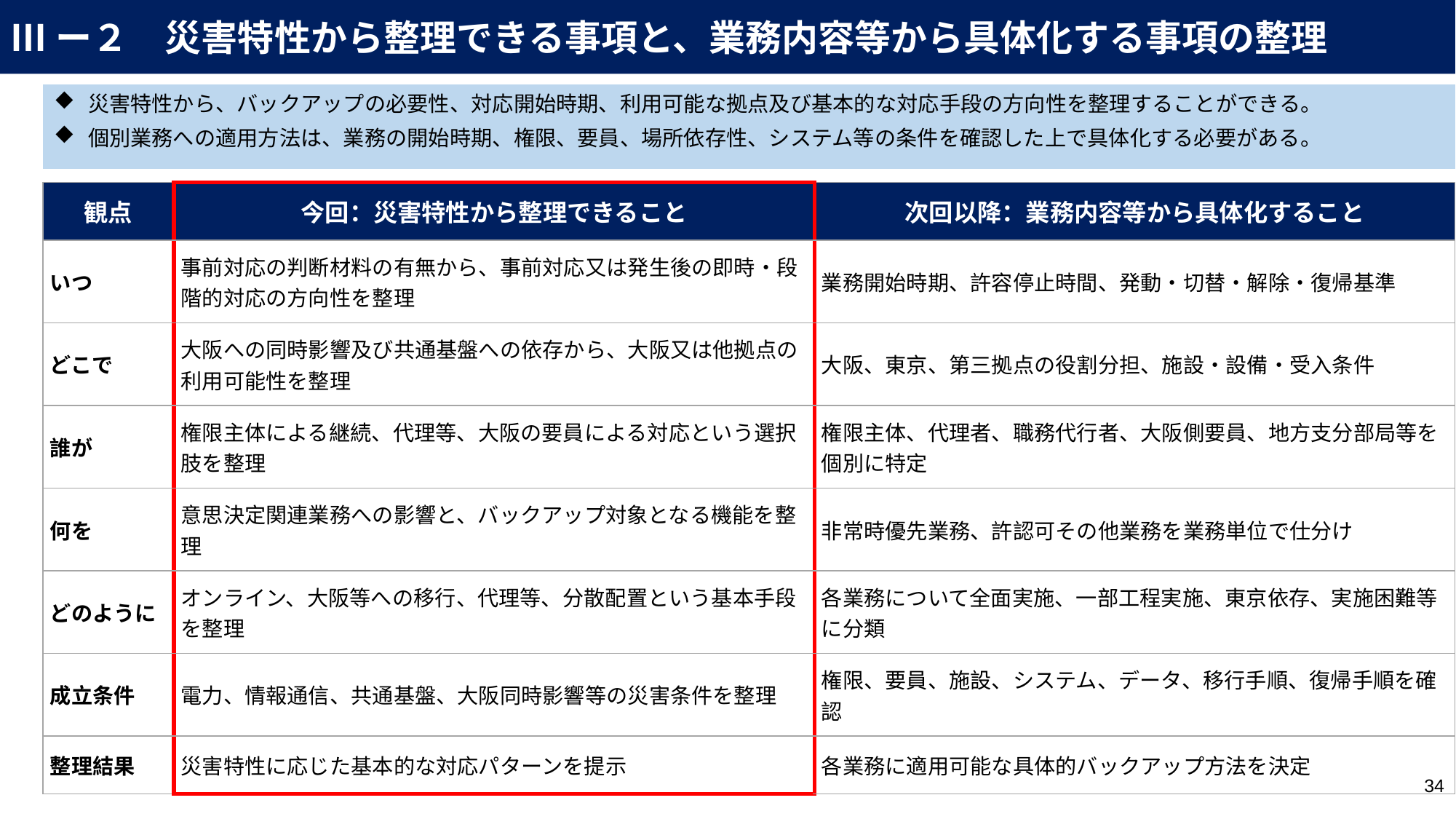

Ⅲー２　災害特性から整理できる事項と、業務内容等から具体化する事項の整理
災害特性から、バックアップの必要性、対応開始時期、利用可能な拠点及び基本的な対応手段の方向性を整理することができる。
個別業務への適用方法は、業務の開始時期、権限、要員、場所依存性、システム等の条件を確認した上で具体化する必要がある。
| 観点 | 今回：災害特性から整理できること | 次回以降：業務内容等から具体化すること |
| --- | --- | --- |
| いつ | 事前対応の判断材料の有無から、事前対応又は発生後の即時・段階的対応の方向性を整理 | 業務開始時期、許容停止時間、発動・切替・解除・復帰基準 |
| どこで | 大阪への同時影響及び共通基盤への依存から、大阪又は他拠点の利用可能性を整理 | 大阪、東京、第三拠点の役割分担、施設・設備・受入条件 |
| 誰が | 権限主体による継続、代理等、大阪の要員による対応という選択肢を整理 | 権限主体、代理者、職務代行者、大阪側要員、地方支分部局等を個別に特定 |
| 何を | 意思決定関連業務への影響と、バックアップ対象となる機能を整理 | 非常時優先業務、許認可その他業務を業務単位で仕分け |
| どのように | オンライン、大阪等への移行、代理等、分散配置という基本手段を整理 | 各業務について全面実施、一部工程実施、東京依存、実施困難等に分類 |
| 成立条件 | 電力、情報通信、共通基盤、大阪同時影響等の災害条件を整理 | 権限、要員、施設、システム、データ、移行手順、復帰手順を確認 |
| 整理結果 | 災害特性に応じた基本的な対応パターンを提示 | 各業務に適用可能な具体的バックアップ方法を決定 |
34